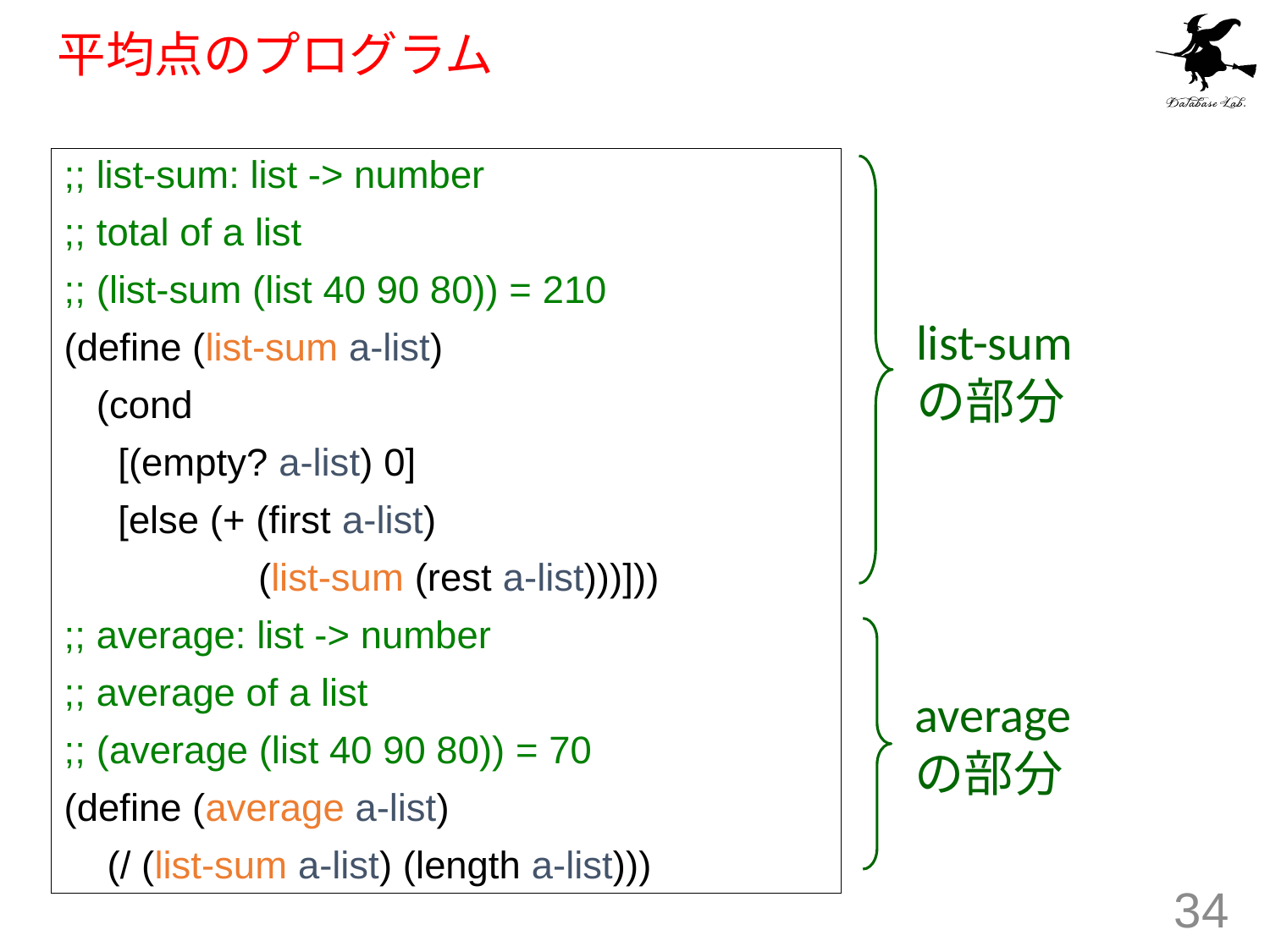

# 平均点のプログラム
;; list-sum: list -> number
;; total of a list
;; (list-sum (list 40 90 80)) = 210
(define (list-sum a-list)
   (cond
     [(empty? a-list) 0]
     [else (+ (first a-list)
                  (list-sum (rest a-list)))]))
;; average: list -> number
;; average of a list
;; (average (list 40 90 80)) = 70
(define (average a-list)
    (/ (list-sum a-list) (length a-list)))

list-sum
の部分

average
の部分
34